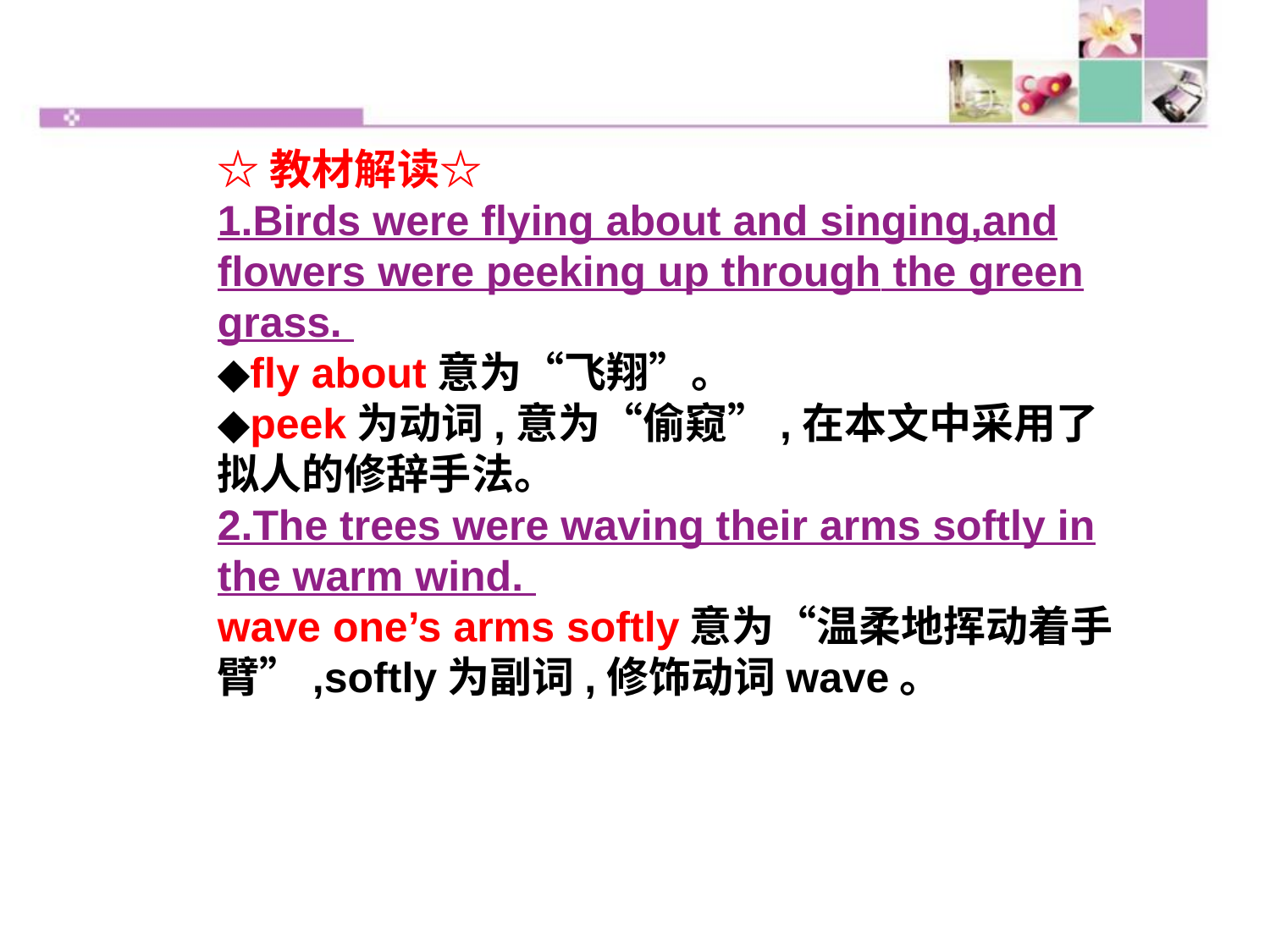

☆教材解读☆
1.Birds were flying about and singing,and flowers were peeking up through the green grass.
◆fly about意为“飞翔”。
◆peek为动词,意为“偷窥”,在本文中采用了拟人的修辞手法。
2.The trees were waving their arms softly in the warm wind.
wave one’s arms softly意为“温柔地挥动着手臂”,softly为副词,修饰动词wave。